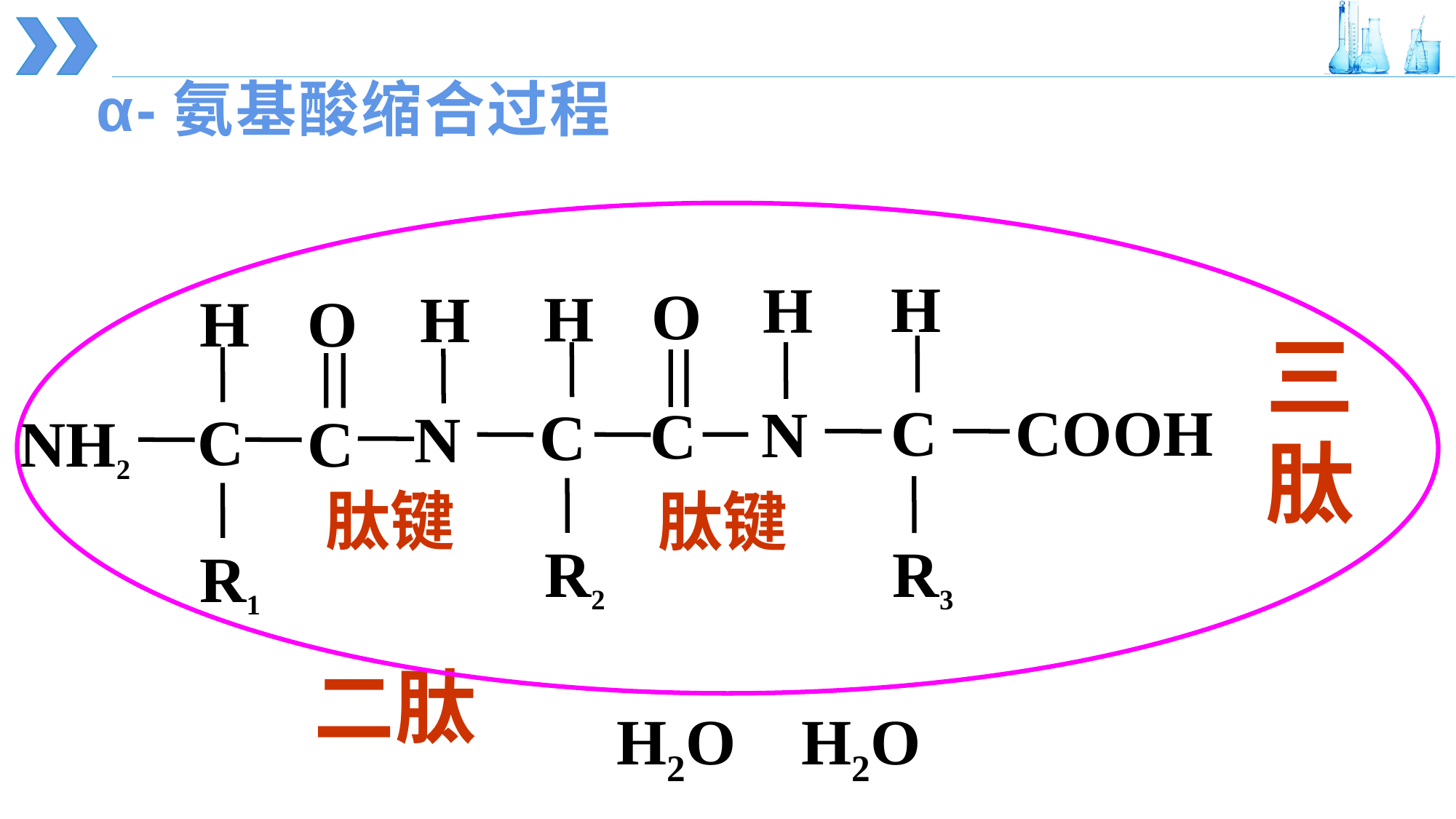

α-氨基酸缩合过程

H
H

C
COOH
N

R3
O
H
H
H
O

C
C
N
C
NH2
C

R2
R1
三肽
肽键
肽键
二肽
H2O
H2O